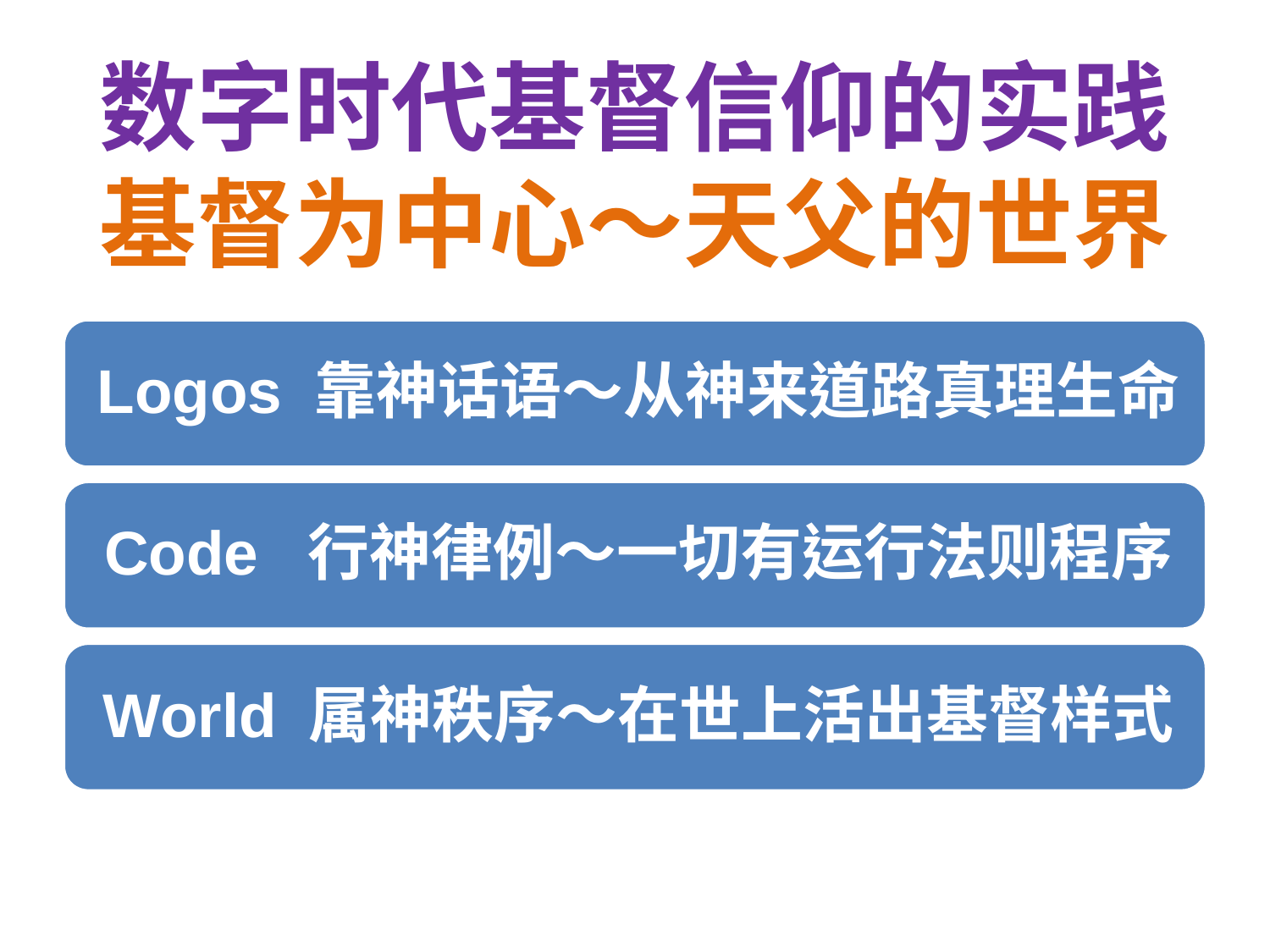

# 数字时代基督信仰的实践 基督为中心～天父的世界
Logos 靠神话语～从神来道路真理生命
Code  行神律例～一切有运行法则程序
World 属神秩序～在世上活出基督样式